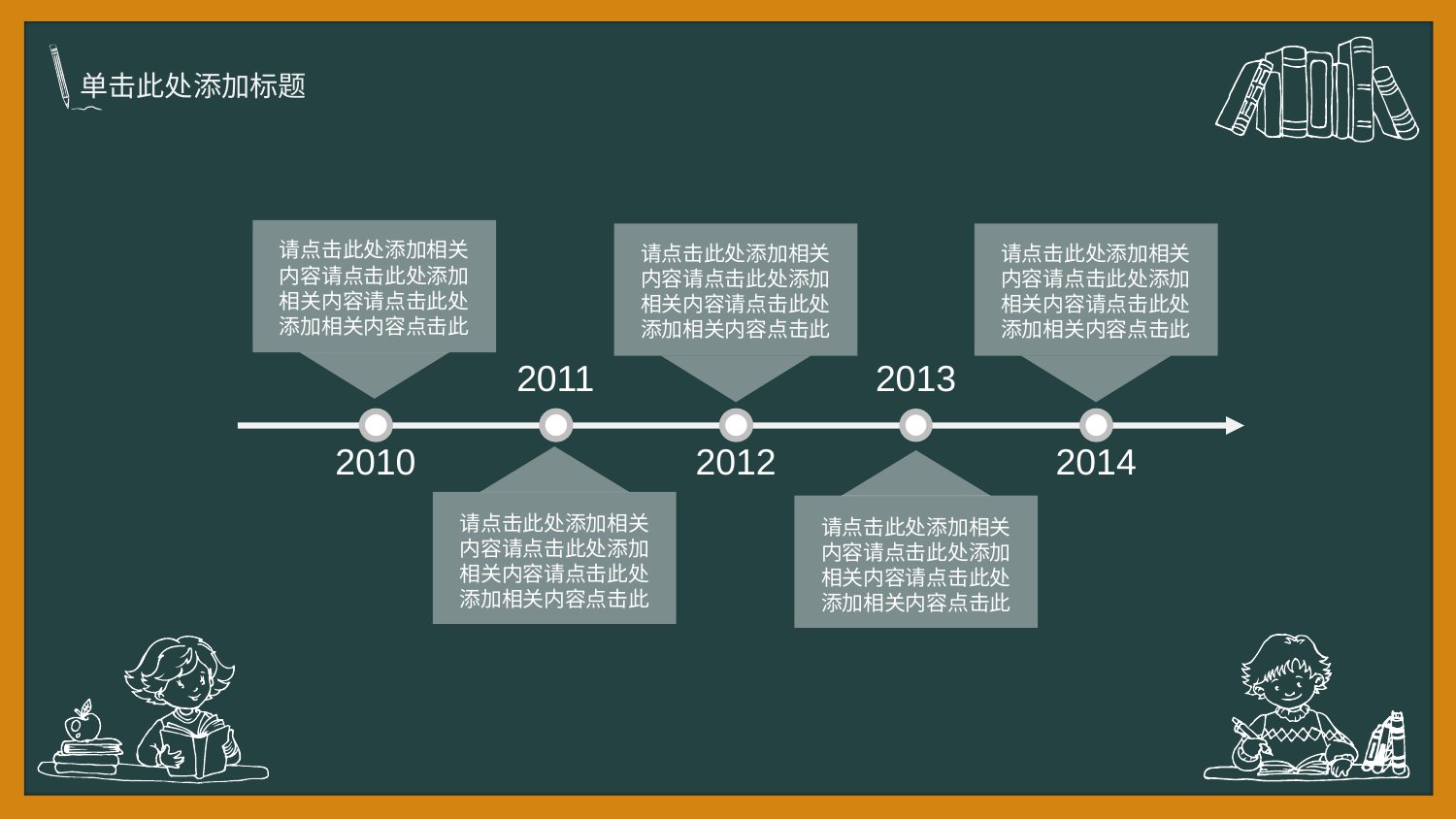

请点击此处添加相关
内容请点击此处添加
相关内容请点击此处
添加相关内容点击此

请点击此处添加相关
内容请点击此处添加
相关内容请点击此处
添加相关内容点击此

请点击此处添加相关
内容请点击此处添加
相关内容请点击此处
添加相关内容点击此

2011
2013

2010
2012
2014

请点击此处添加相关
内容请点击此处添加
相关内容请点击此处
添加相关内容点击此

请点击此处添加相关
内容请点击此处添加
相关内容请点击此处
添加相关内容点击此